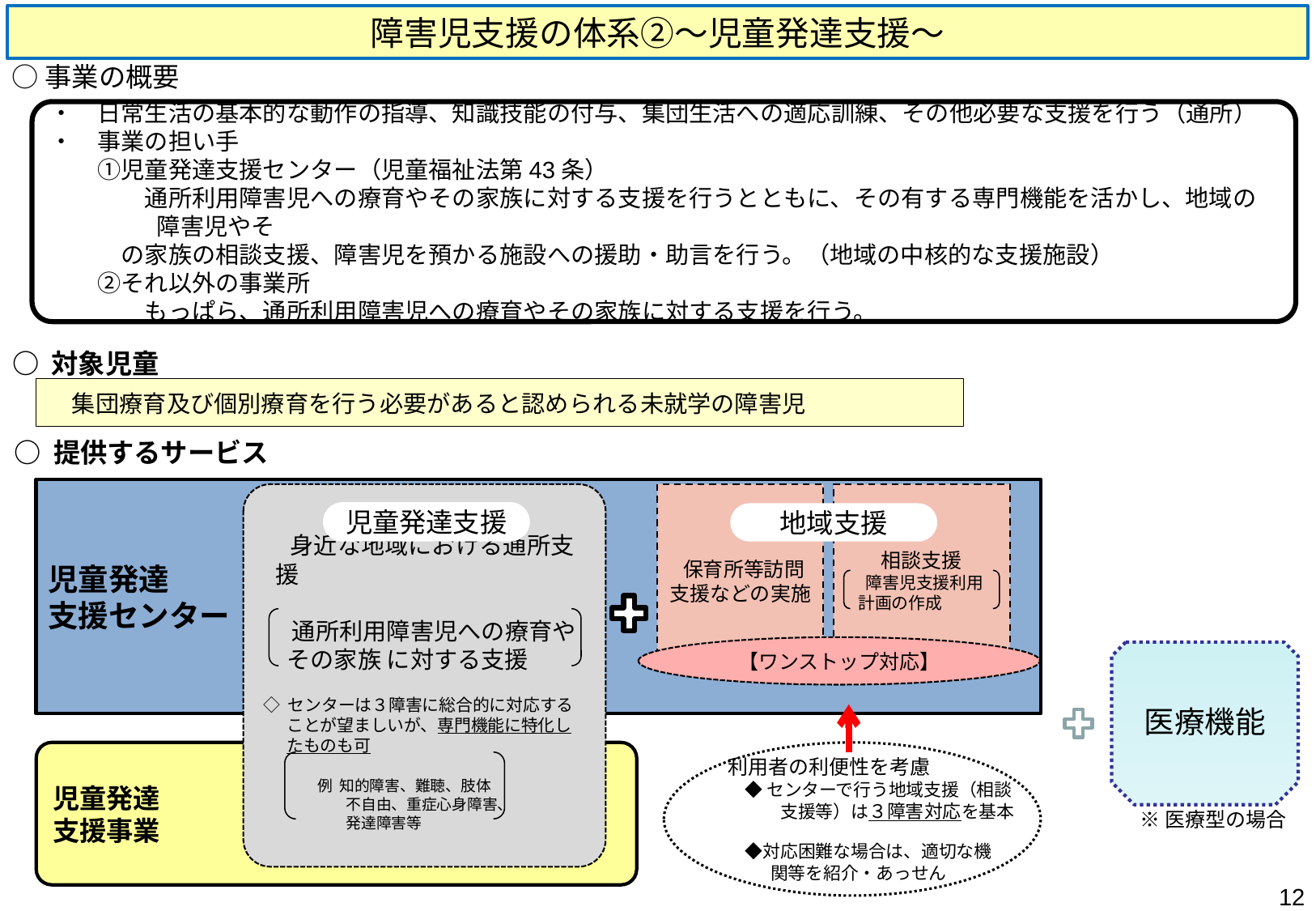

障害児支援の体系②～児童発達支援～
○事業の概要

・　日常生活の基本的な動作の指導、知識技能の付与、集団生活への適応訓練、その他必要な支援を行う（通所）
・　事業の担い手
　　①児童発達支援センター（児童福祉法第43条）
　　　　通所利用障害児への療育やその家族に対する支援を行うとともに、その有する専門機能を活かし、地域の障害児やそ
　　　の家族の相談支援、障害児を預かる施設への援助・助言を行う。（地域の中核的な支援施設）
　　②それ以外の事業所
　　　　もっぱら、通所利用障害児への療育やその家族に対する支援を行う。

○ 対象児童
　集団療育及び個別療育を行う必要があると認められる未就学の障害児
○ 提供するサービス
児童発達
支援センター

　身近な地域における通所支援

　 通所利用障害児への療育やその家族 に対する支援

◇ センターは３障害に総合的に対応することが望ましいが、専門機能に特化したものも可

     　  例  知的障害、難聴、肢体
　　　  　　不自由、重症心身障害、
　　　　  　発達障害等

  保育所等訪問支援などの実施

相談支援
　 障害児支援利用計画の作成

児童発達支援
地域支援

【ワンストップ対応】
医療機能

利用者の利便性を考慮
　◆ センターで行う地域支援（相談
　　　支援等）は３障害対応を基本

　◆対応困難な場合は、適切な機
　　  関等を紹介・あっせん
児童発達
支援事業

※医療型の場合
12